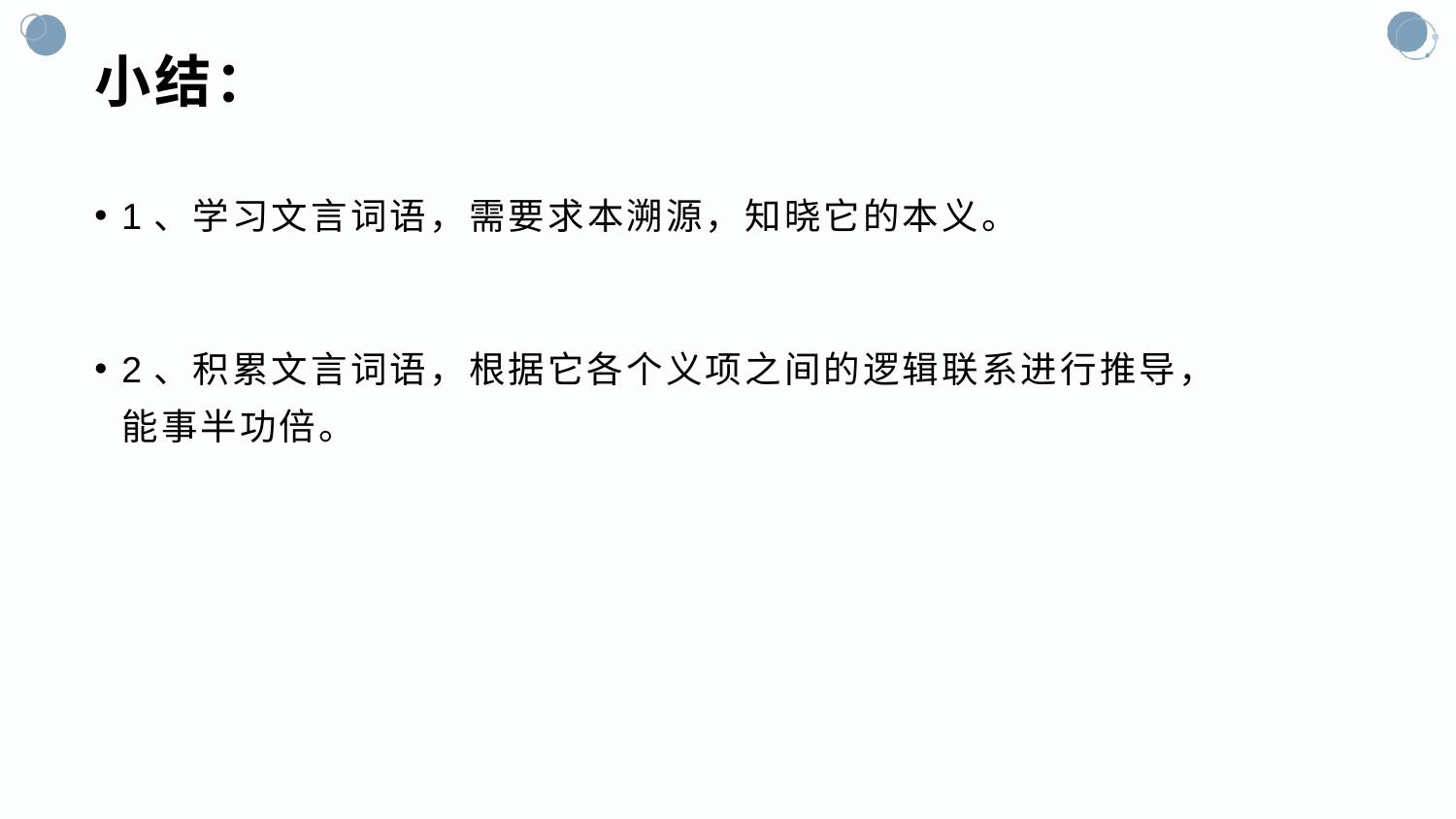

# 小结：
1、学习文言词语，需要求本溯源，知晓它的本义。

2、积累文言词语，根据它各个义项之间的逻辑联系进行推导，能事半功倍。